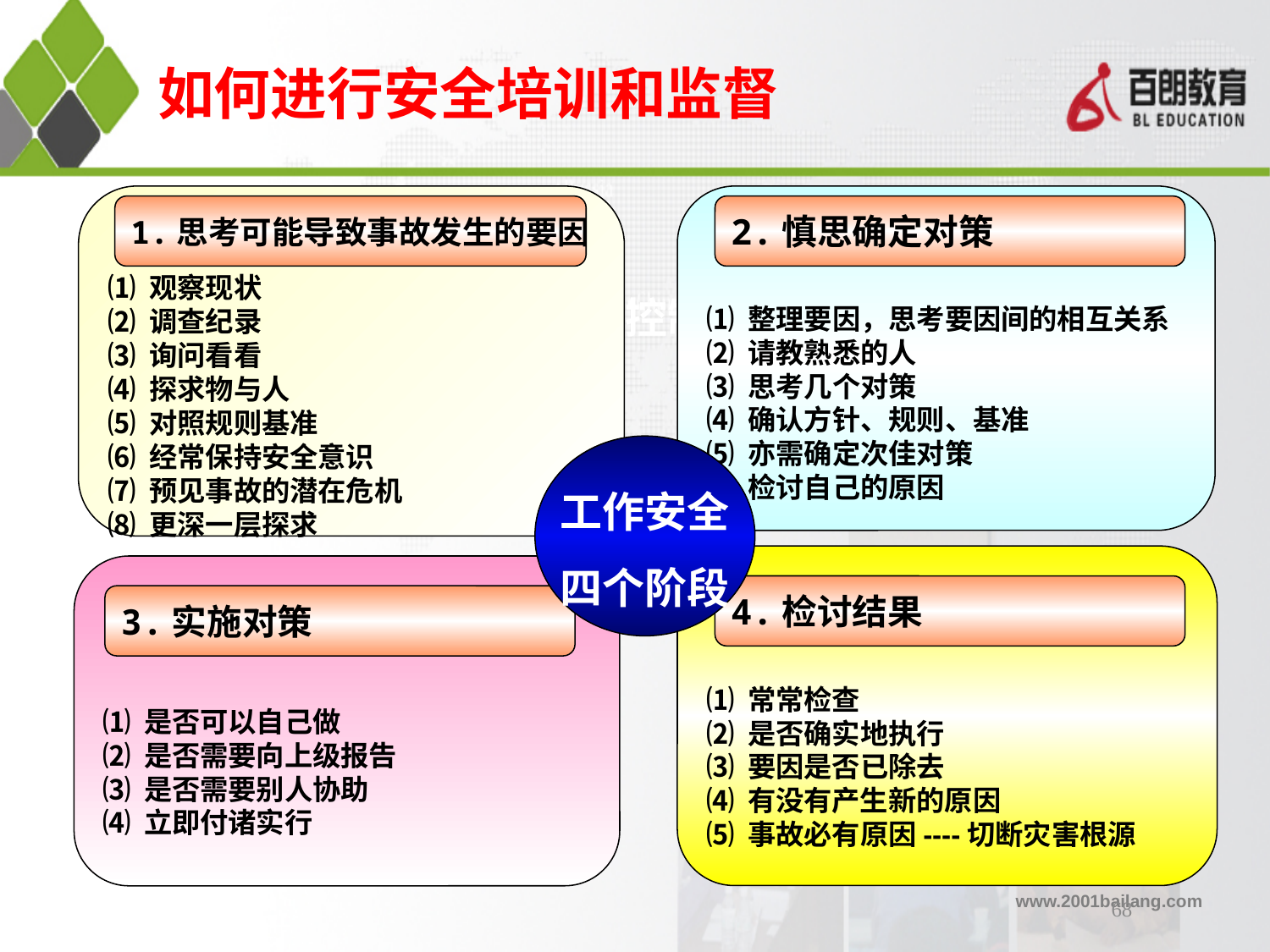

# 如何进行安全培训和监督

⑴ 观察现状
⑵ 调查纪录
⑶ 询问看看
⑷ 探求物与人
⑸ 对照规则基准
⑹ 经常保持安全意识
⑺ 预见事故的潜在危机
⑻ 更深一层探求

⑴ 整理要因，思考要因间的相互关系
⑵ 请教熟悉的人
⑶ 思考几个对策
⑷ 确认方针、规则、基准
⑸ 亦需确定次佳对策
⑹ 检讨自己的原因
1.思考可能导致事故发生的要因
2.慎思确定对策
安全控制
工作安全
四个阶段

⑴ 常常检查
⑵ 是否确实地执行
⑶ 要因是否已除去
⑷ 有没有产生新的原因
⑸ 事故必有原因----切断灾害根源

⑴ 是否可以自己做
⑵ 是否需要向上级报告
⑶ 是否需要别人协助
⑷ 立即付诸实行
4.检讨结果
3.实施对策
68